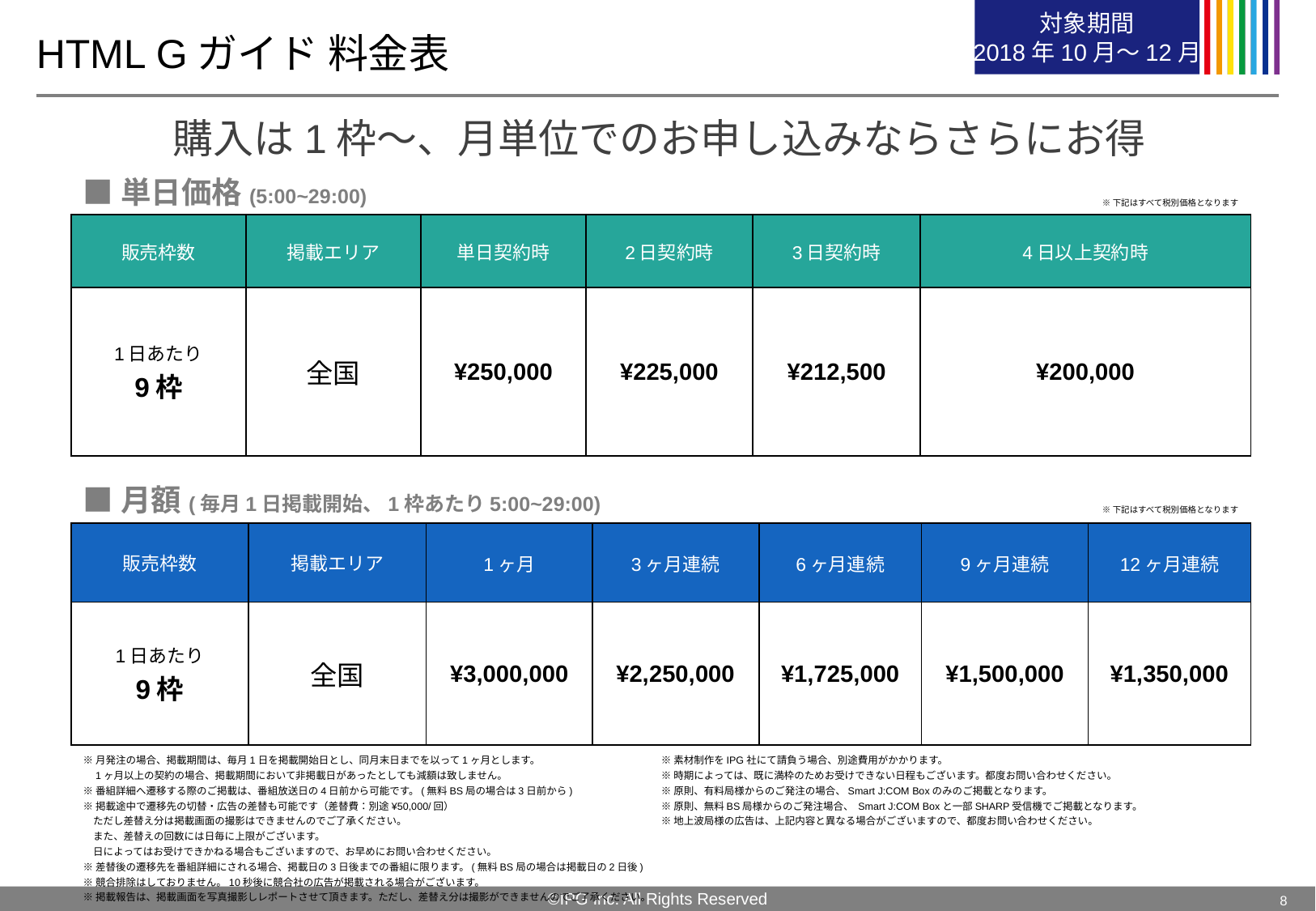

対象期間
2018年10月～12月
# HTML Gガイド 料金表
購入は1枠〜、月単位でのお申し込みならさらにお得
■単日価格(5:00~29:00)
※下記はすべて税別価格となります
| 販売枠数 | 掲載エリア | 単日契約時 | 2日契約時 | 3日契約時 | 4日以上契約時 |
| --- | --- | --- | --- | --- | --- |
| 1日あたり 9枠 | 全国 | ¥250,000 | ¥225,000 | ¥212,500 | ¥200,000 |
■月額(毎月1日掲載開始、1枠あたり5:00~29:00)
※下記はすべて税別価格となります
| 販売枠数 | 掲載エリア | 1ヶ月 | 3ヶ月連続 | 6ヶ月連続 | 9ヶ月連続 | 12ヶ月連続 |
| --- | --- | --- | --- | --- | --- | --- |
| 1日あたり 9枠 | 全国 | ¥3,000,000 | ¥2,250,000 | ¥1,725,000 | ¥1,500,000 | ¥1,350,000 |
※月発注の場合、掲載期間は、毎月1日を掲載開始日とし、同月末日までを以って1ヶ月とします。
　1ヶ月以上の契約の場合、掲載期間において非掲載日があったとしても減額は致しません。
※番組詳細へ遷移する際のご掲載は、番組放送日の4日前から可能です。(無料BS局の場合は3日前から)
※掲載途中で遷移先の切替・広告の差替も可能です（差替費：別途¥50,000/回）
　ただし差替え分は掲載画面の撮影はできませんのでご了承ください。
　また、差替えの回数には日毎に上限がございます。
　日によってはお受けできかねる場合もございますので、お早めにお問い合わせください。
※差替後の遷移先を番組詳細にされる場合、掲載日の3日後までの番組に限ります。(無料BS局の場合は掲載日の2日後)
※競合排除はしておりません。10秒後に競合社の広告が掲載される場合がございます。
※掲載報告は、掲載画面を写真撮影しレポートさせて頂きます。ただし、差替え分は撮影ができませんのでご了承ください。
※素材制作をIPG社にて請負う場合、別途費用がかかります。
※時期によっては、既に満枠のためお受けできない日程もございます。都度お問い合わせください。
※原則、有料局様からのご発注の場合、Smart J:COM Boxのみのご掲載となります。
※原則、無料BS局様からのご発注場合、 Smart J:COM Boxと一部SHARP受信機でご掲載となります。
※地上波局様の広告は、上記内容と異なる場合がございますので、都度お問い合わせください。
8
©IPG Inc. All Rights Reserved